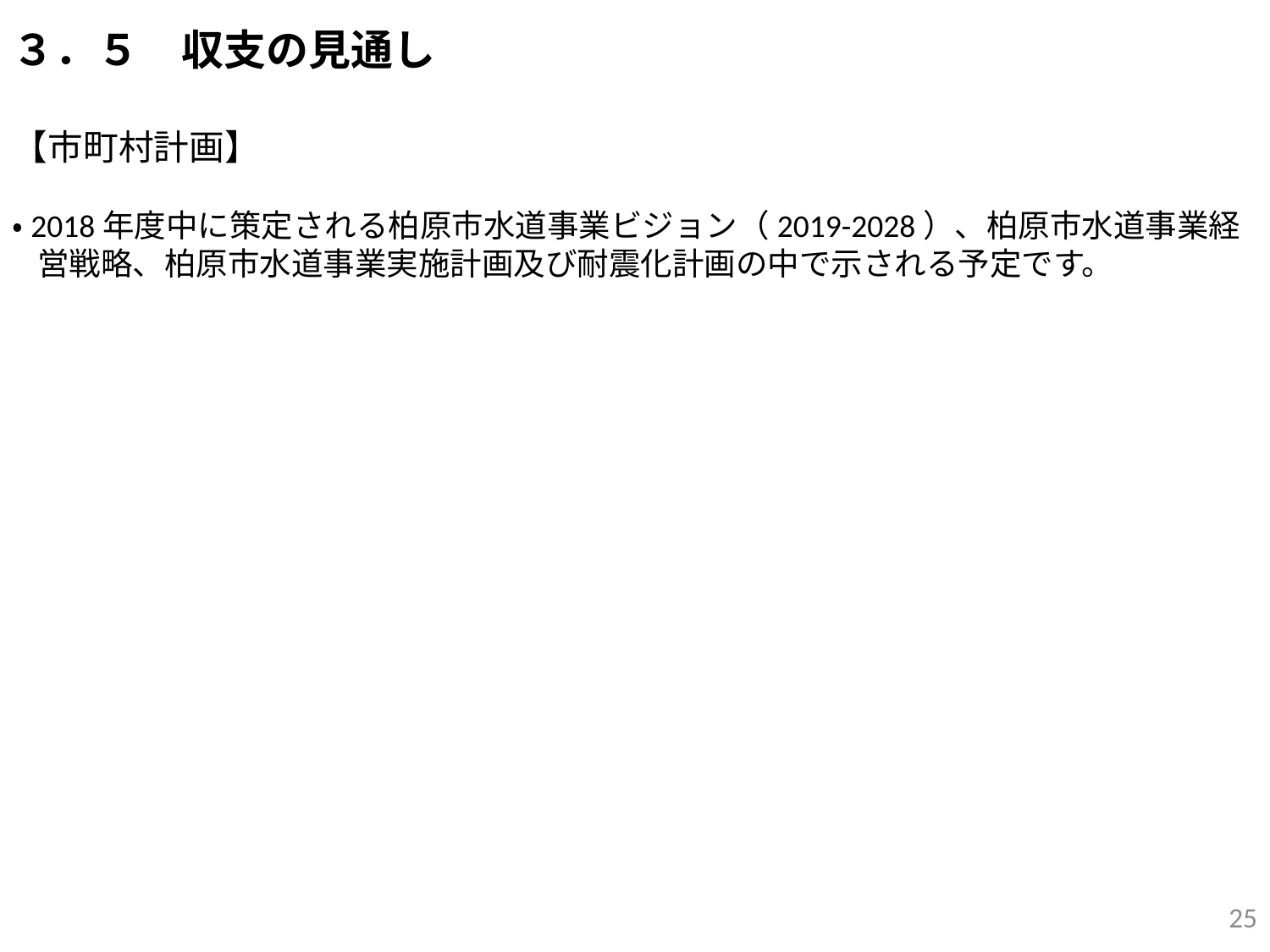

３．５　収支の見通し

【市町村計画】

・2018年度中に策定される柏原市水道事業ビジョン（2019-2028）、柏原市水道事業経営戦略、柏原市水道事業実施計画及び耐震化計画の中で示される予定です。

25